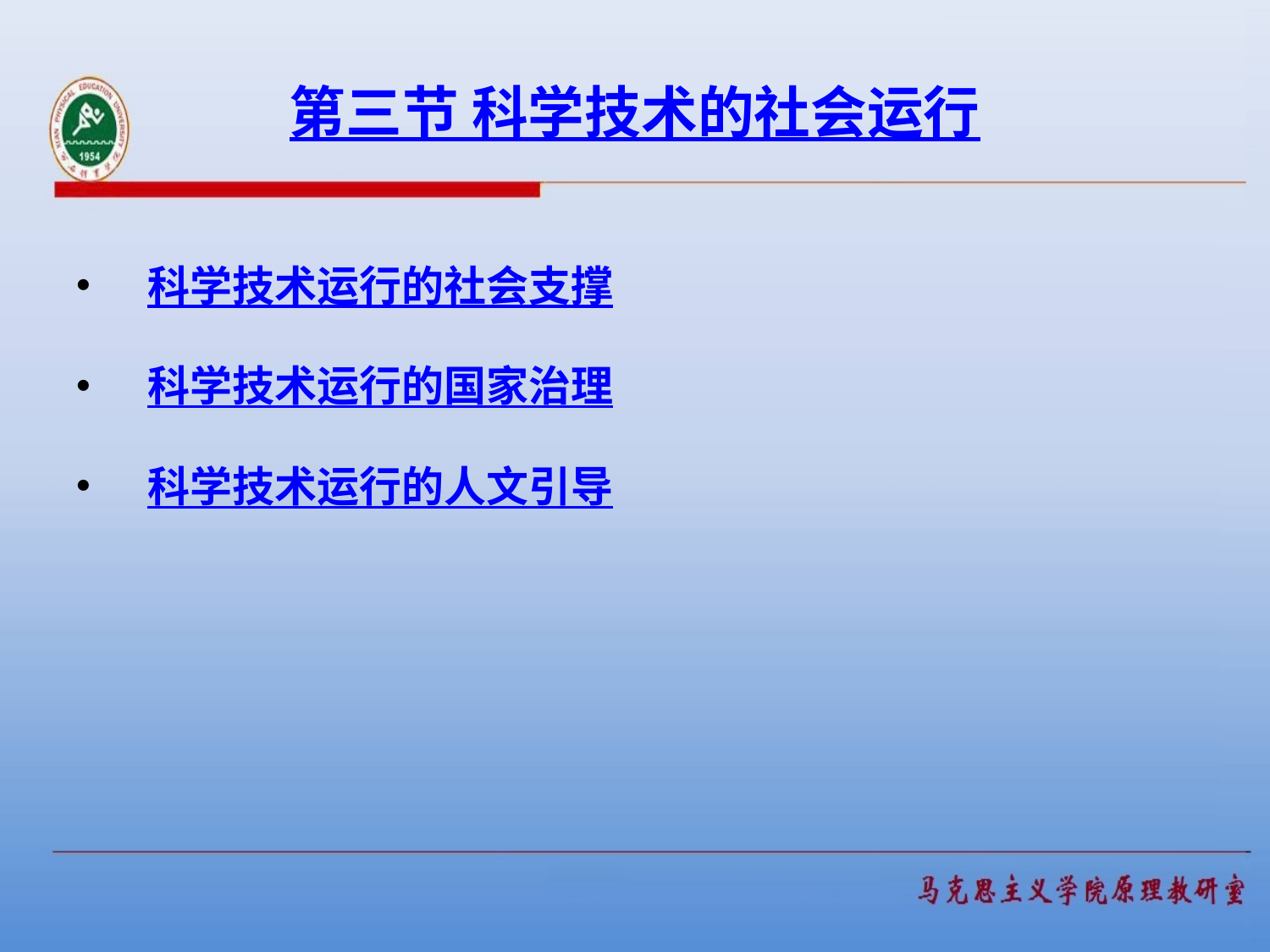

# 第三节 科学技术的社会运行
科学技术运行的社会支撑
科学技术运行的国家治理
科学技术运行的人文引导